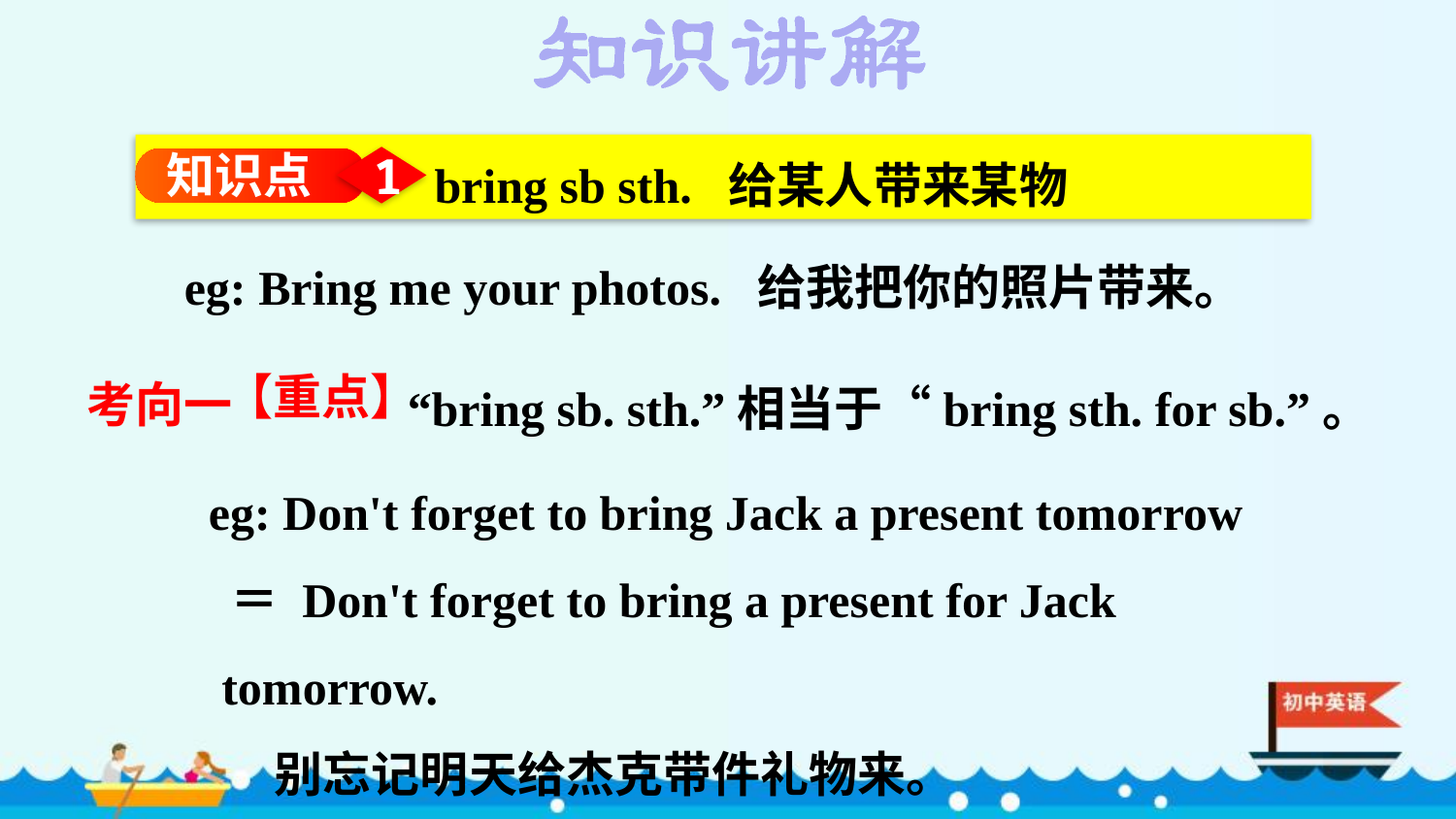

bring sb sth.  给某人带来某物

知识点
1

 eg: Bring me your photos.  给我把你的照片带来。
“bring sb. sth.”相当于“bring sth. for sb.”。
考向一
【重点】
eg: Don't forget to bring Jack a present tomorrow
 ＝ Don't forget to bring a present for Jack tomorrow.
     别忘记明天给杰克带件礼物来。